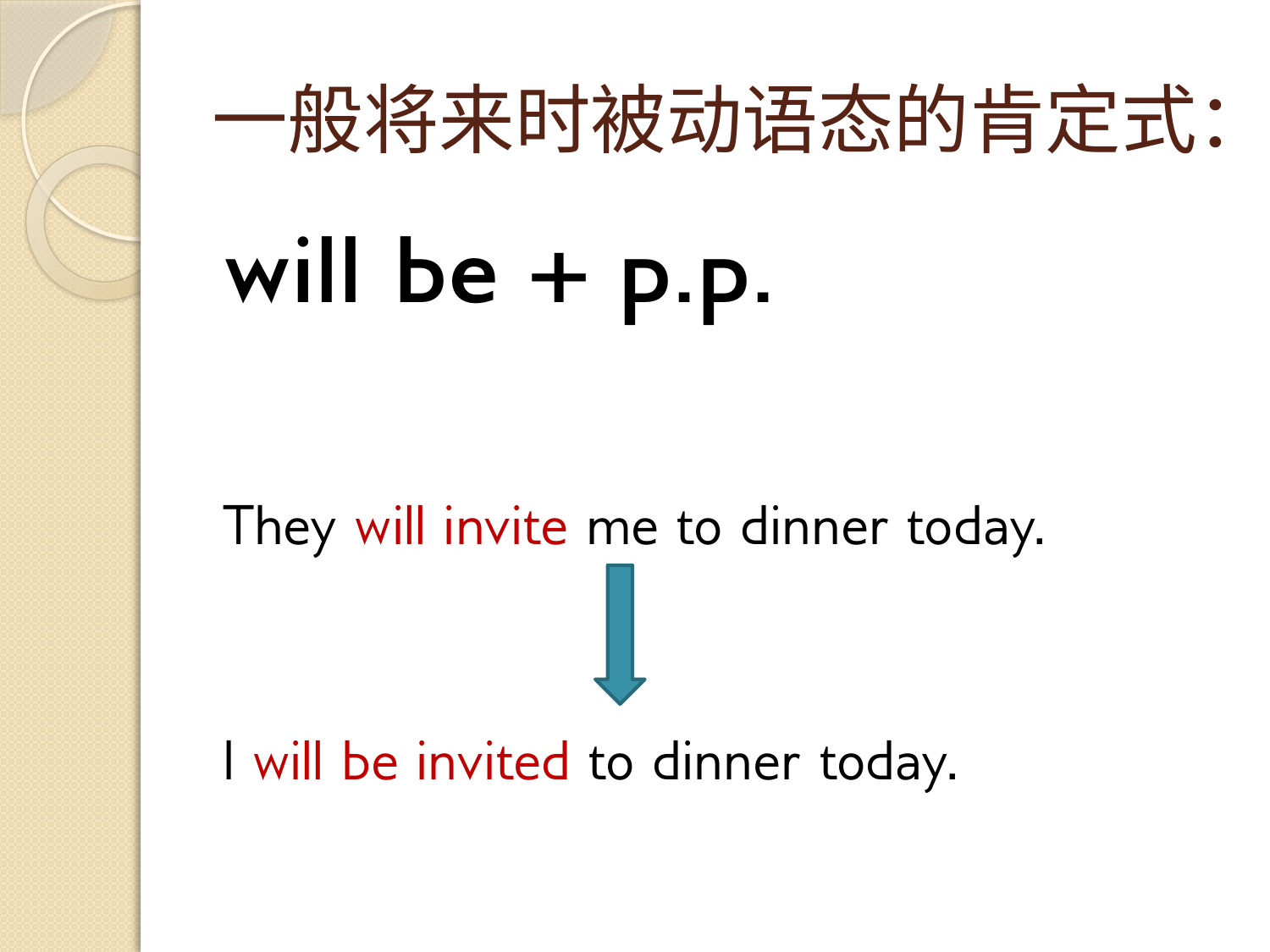

# 一般将来时被动语态的肯定式：
will be + p.p.

They will invite me to dinner today.

I will be invited to dinner today.